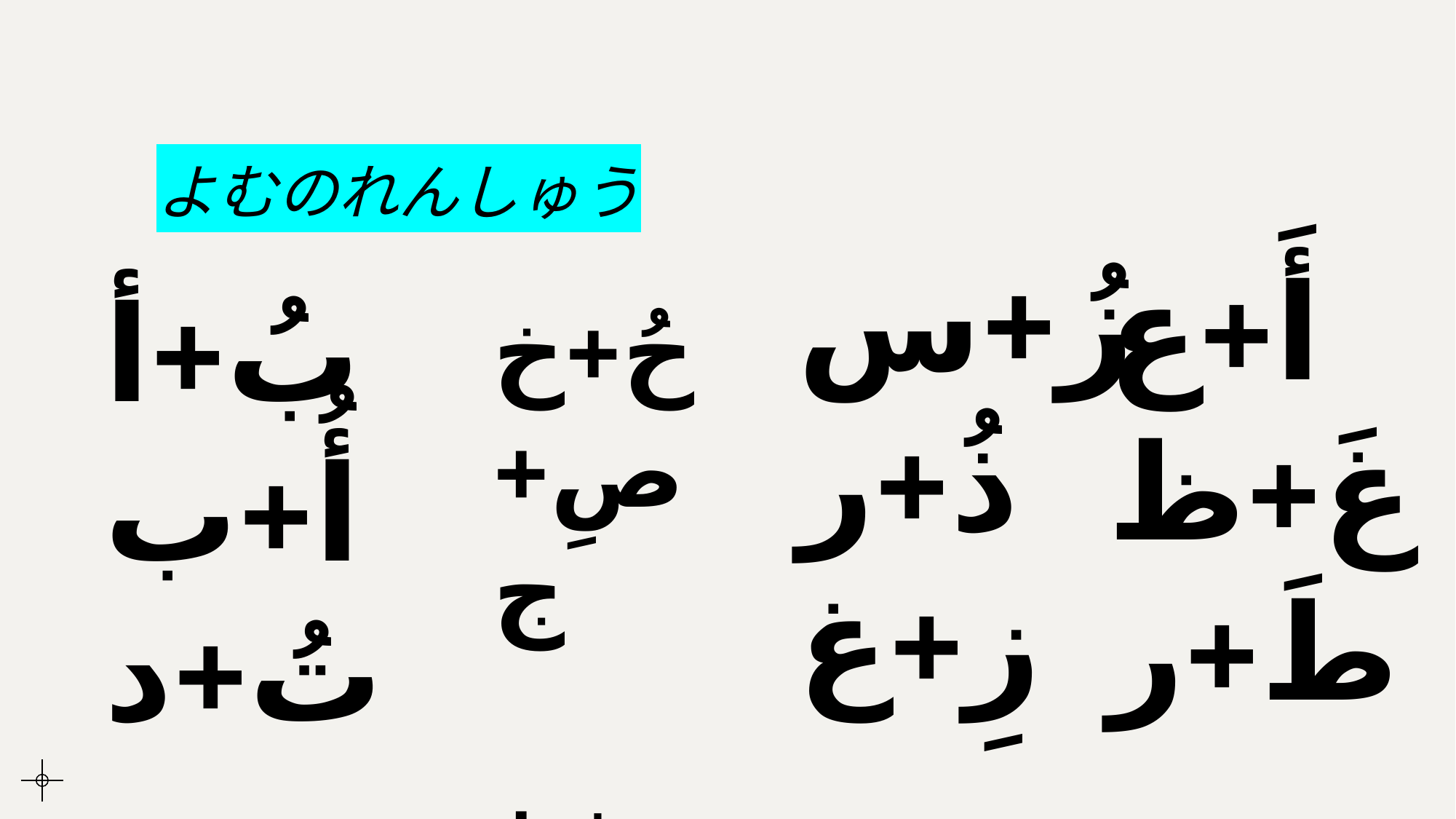

# よむのれんしゅう

أَ+ع
غَ+ظ
طَ+ر

حُ+خ
صِ+ج

ثِ+ف
زُ+س
ذُ+ر
زِ+غ

بُ+أ
أُ+ب
تُ+د